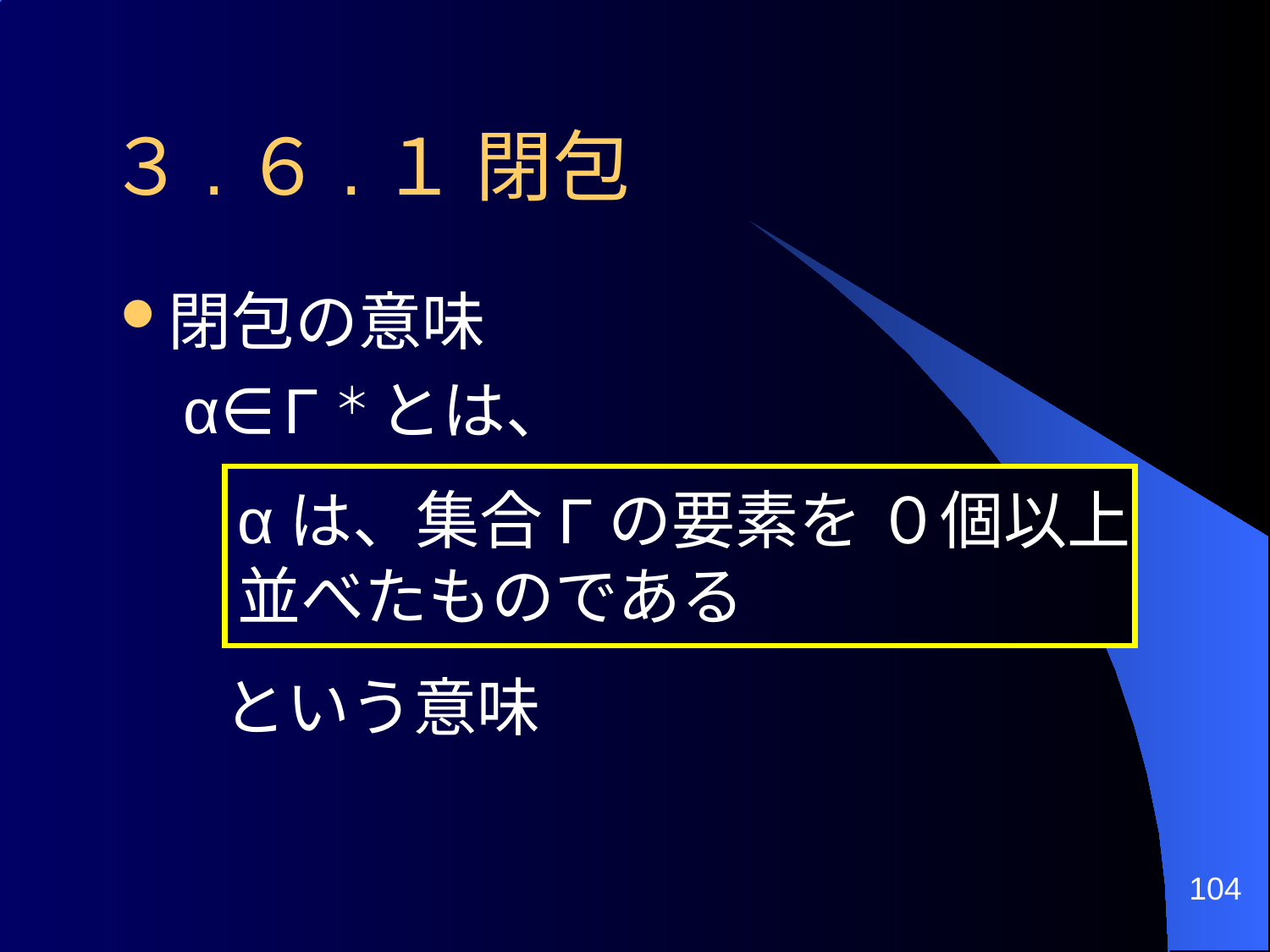

# ３.６.１ 閉包
閉包の意味
α∈Γ＊ とは、

	という意味
αは、集合Γの要素を ０個以上
並べたものである
104